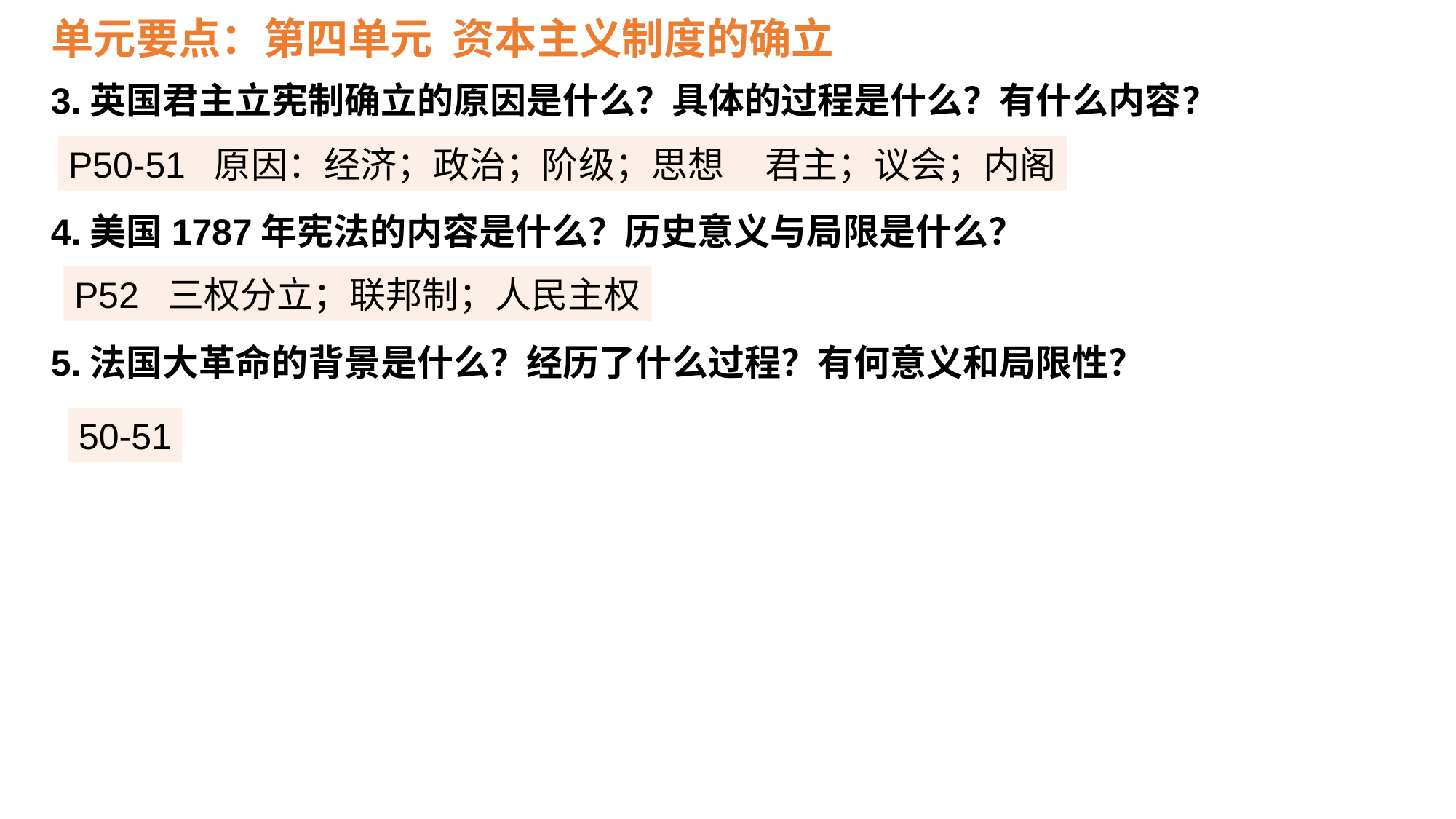

单元要点：第四单元  资本主义制度的确立
3.英国君主立宪制确立的原因是什么？具体的过程是什么？有什么内容？

4.美国1787年宪法的内容是什么？历史意义与局限是什么？

5.法国大革命的背景是什么？经历了什么过程？有何意义和局限性？
P50-51  原因：经济；政治；阶级；思想     君主；议会；内阁
P52  三权分立；联邦制；人民主权
50-51